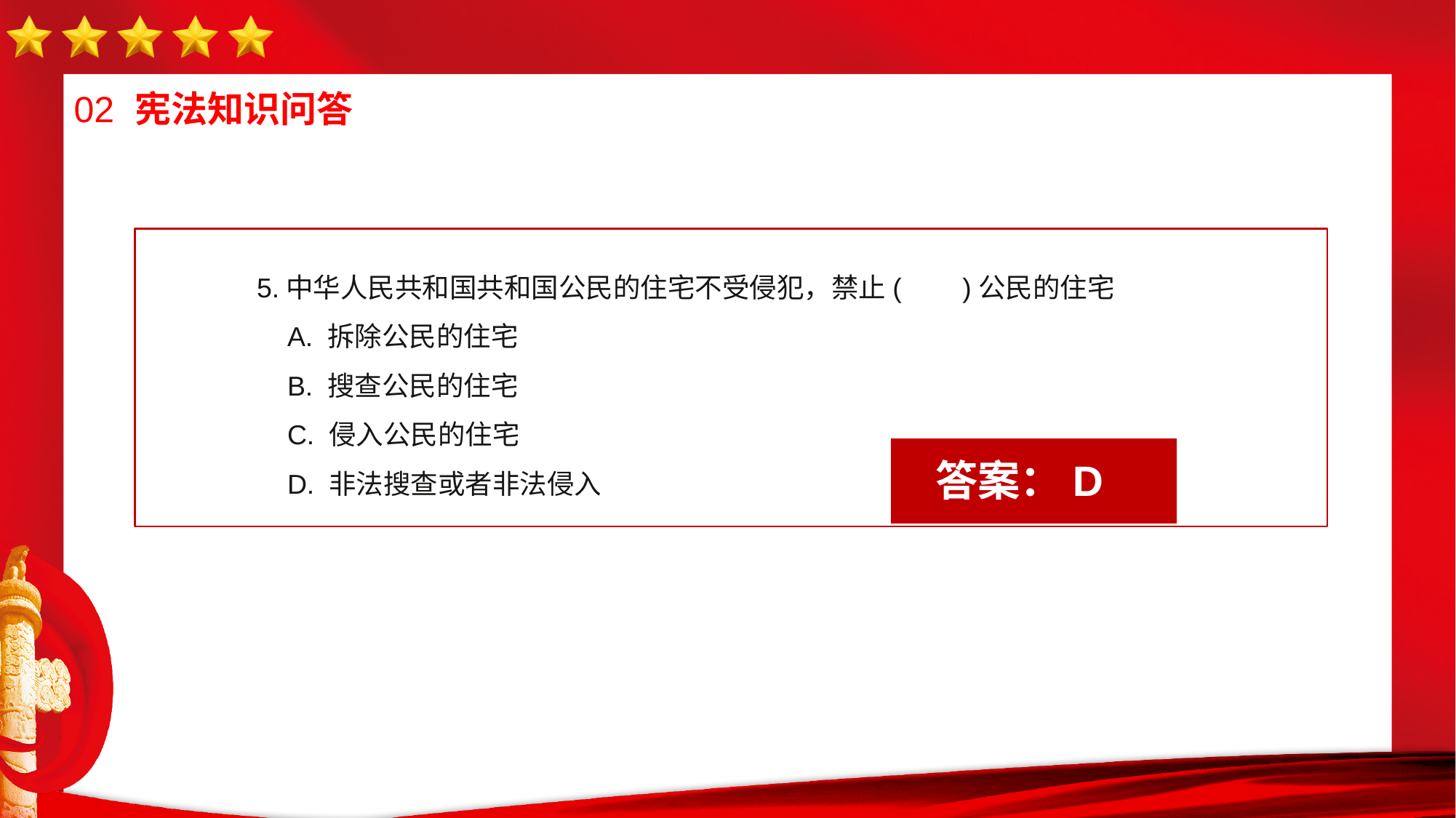

5.中华人民共和国共和国公民的住宅不受侵犯，禁止(        )公民的住宅
    A. 拆除公民的住宅
    B. 搜查公民的住宅
    C. 侵入公民的住宅
    D. 非法搜查或者非法侵入

答案：D